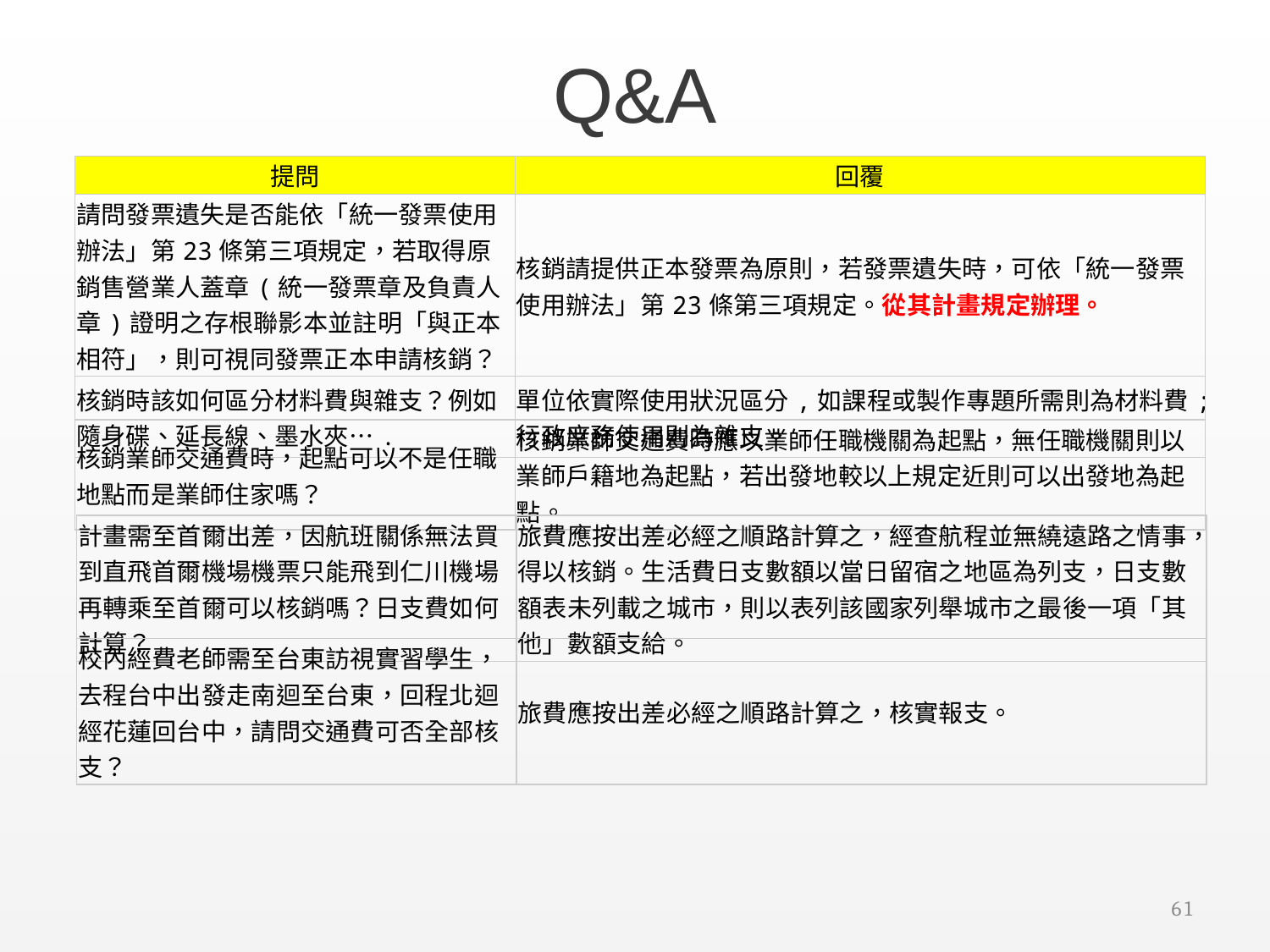

# Q&A
| 提問 | 回覆 |
| --- | --- |
| 請問發票遺失是否能依「統一發票使用辦法」第23條第三項規定，若取得原銷售營業人蓋章(統一發票章及負責人章)證明之存根聯影本並註明「與正本相符」，則可視同發票正本申請核銷？ | 核銷請提供正本發票為原則，若發票遺失時，可依「統一發票使用辦法」第23條第三項規定。從其計畫規定辦理。 |
| 核銷時該如何區分材料費與雜支？例如隨身碟、延長線、墨水夾…. | 單位依實際使用狀況區分,如課程或製作專題所需則為材料費;行政庶務使用則為雜支。 |
| 核銷業師交通費時，起點可以不是任職地點而是業師住家嗎？ | 核銷業師交通費時應以業師任職機關為起點，無任職機關則以業師戶籍地為起點，若出發地較以上規定近則可以出發地為起點。 |
| --- | --- |
| 計畫需至首爾出差，因航班關係無法買到直飛首爾機場機票只能飛到仁川機場再轉乘至首爾可以核銷嗎？日支費如何計算？ | 旅費應按出差必經之順路計算之，經查航程並無繞遠路之情事，得以核銷。生活費日支數額以當日留宿之地區為列支，日支數額表未列載之城市，則以表列該國家列舉城市之最後一項「其他」數額支給。 |
| --- | --- |
| 校內經費老師需至台東訪視實習學生，去程台中出發走南迴至台東，回程北迴經花蓮回台中，請問交通費可否全部核支？ | 旅費應按出差必經之順路計算之，核實報支。 |
| --- | --- |
61